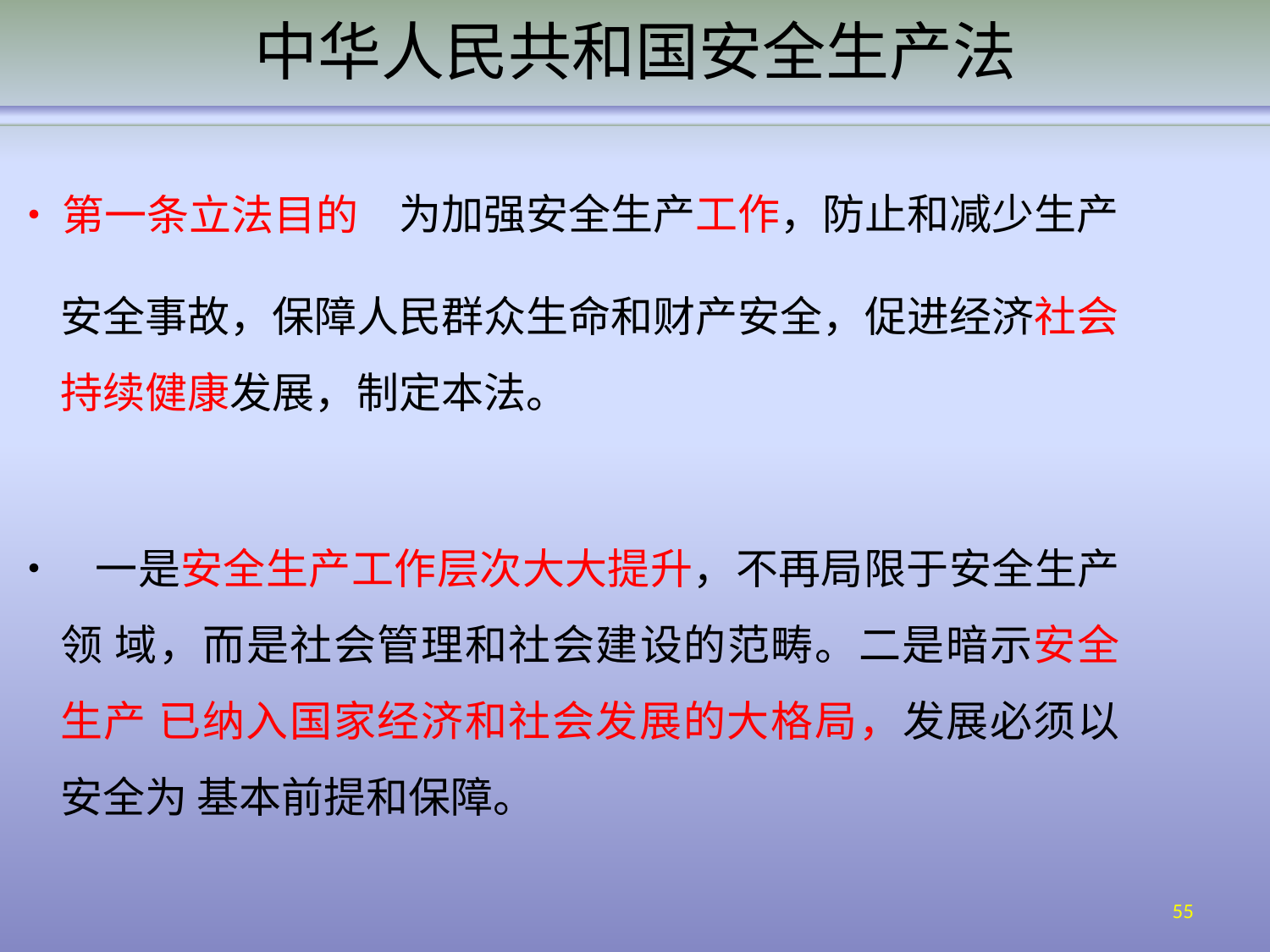

# 中华人民共和国安全生产法
•	第一条立法目的
为加强安全生产工作，防止和减少生产
安全事故，保障人民群众生命和财产安全，促进经济社会 持续健康发展，制定本法。

•   一是安全生产工作层次大大提升，不再局限于安全生产领 域，而是社会管理和社会建设的范畴。二是暗示安全生产 已纳入国家经济和社会发展的大格局，发展必须以安全为 基本前提和保障。
55